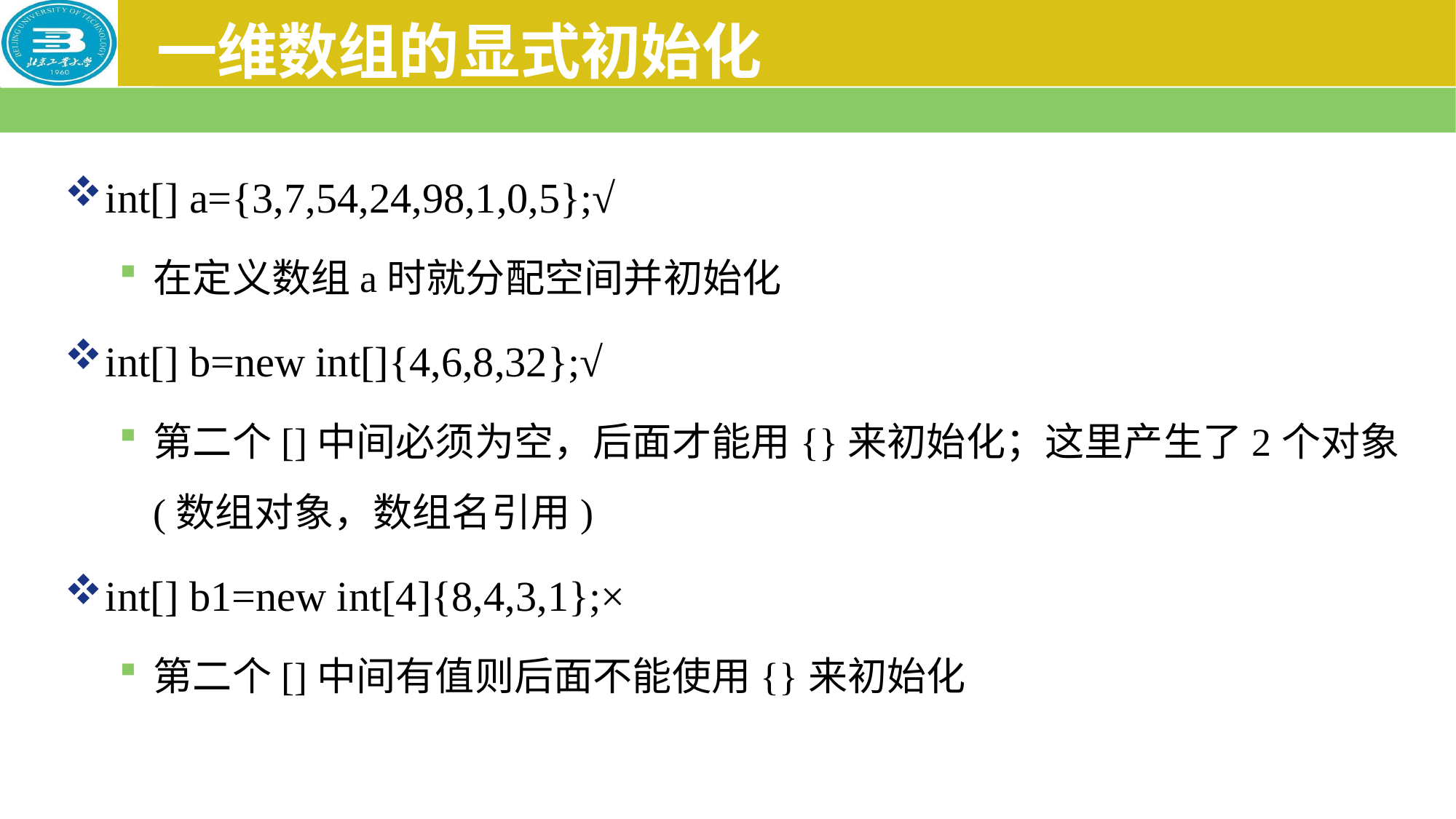

# 一维数组的显式初始化
int[] a={3,7,54,24,98,1,0,5};√
在定义数组a时就分配空间并初始化
int[] b=new int[]{4,6,8,32};√
第二个[]中间必须为空，后面才能用{}来初始化；这里产生了2个对象(数组对象，数组名引用)
int[] b1=new int[4]{8,4,3,1};×
第二个[]中间有值则后面不能使用{}来初始化